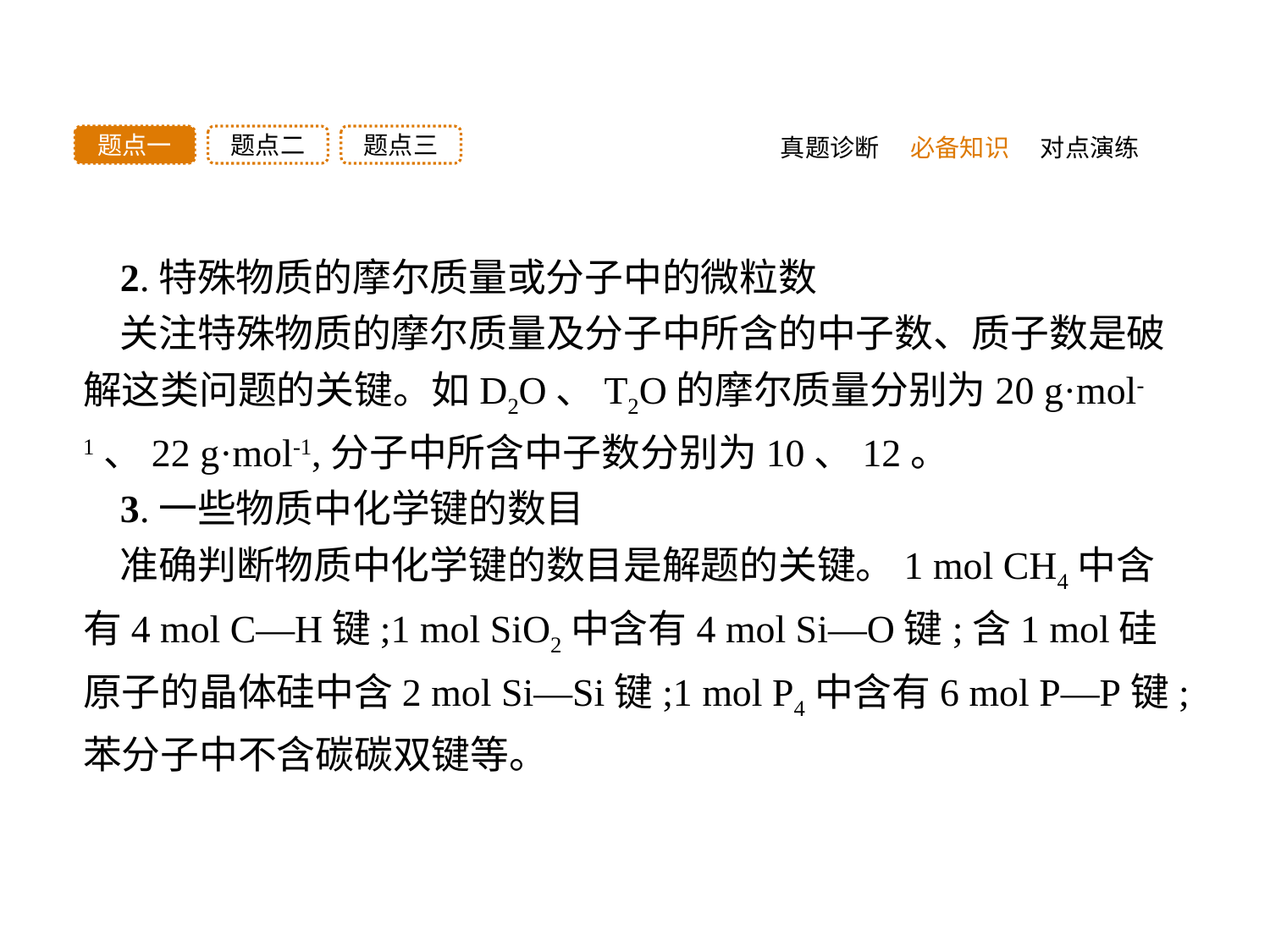

题点三
题点二
题点一
真题诊断
必备知识
对点演练
2.特殊物质的摩尔质量或分子中的微粒数
关注特殊物质的摩尔质量及分子中所含的中子数、质子数是破解这类问题的关键。如D2O、T2O的摩尔质量分别为20 g·mol-1、22 g·mol-1,分子中所含中子数分别为10、12。
3.一些物质中化学键的数目
准确判断物质中化学键的数目是解题的关键。1 mol CH4中含有4 mol C—H键;1 mol SiO2中含有4 mol Si—O键;含1 mol硅原子的晶体硅中含2 mol Si—Si键;1 mol P4中含有6 mol P—P键;苯分子中不含碳碳双键等。